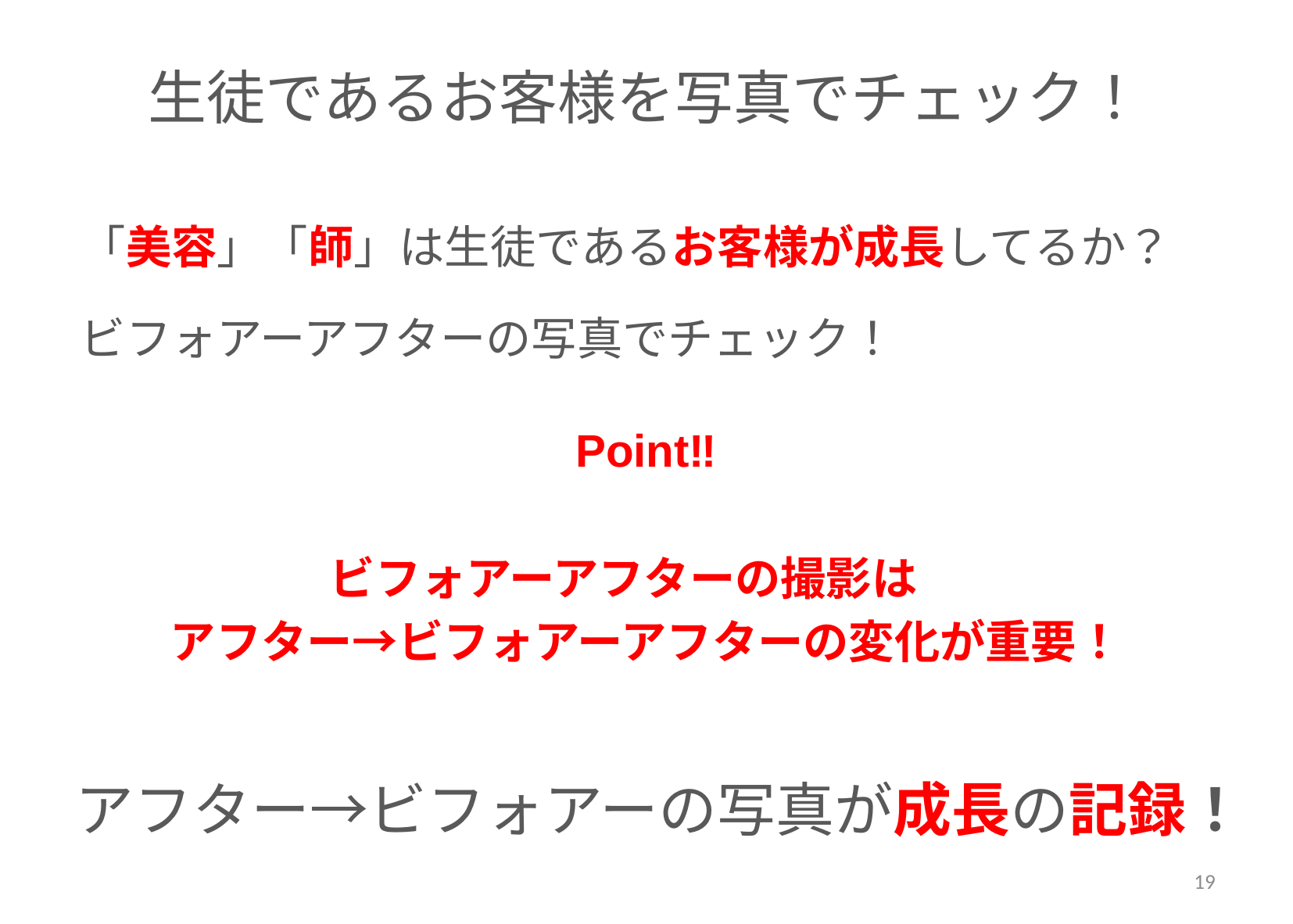

# 生徒であるお客様を写真でチェック！
「美容」「師」は生徒であるお客様が成長してるか？
ビフォアーアフターの写真でチェック！
Point‼

ビフォアーアフターの撮影は
アフター→ビフォアーアフターの変化が重要！

アフター→ビフォアーの写真が成長の記録！
19